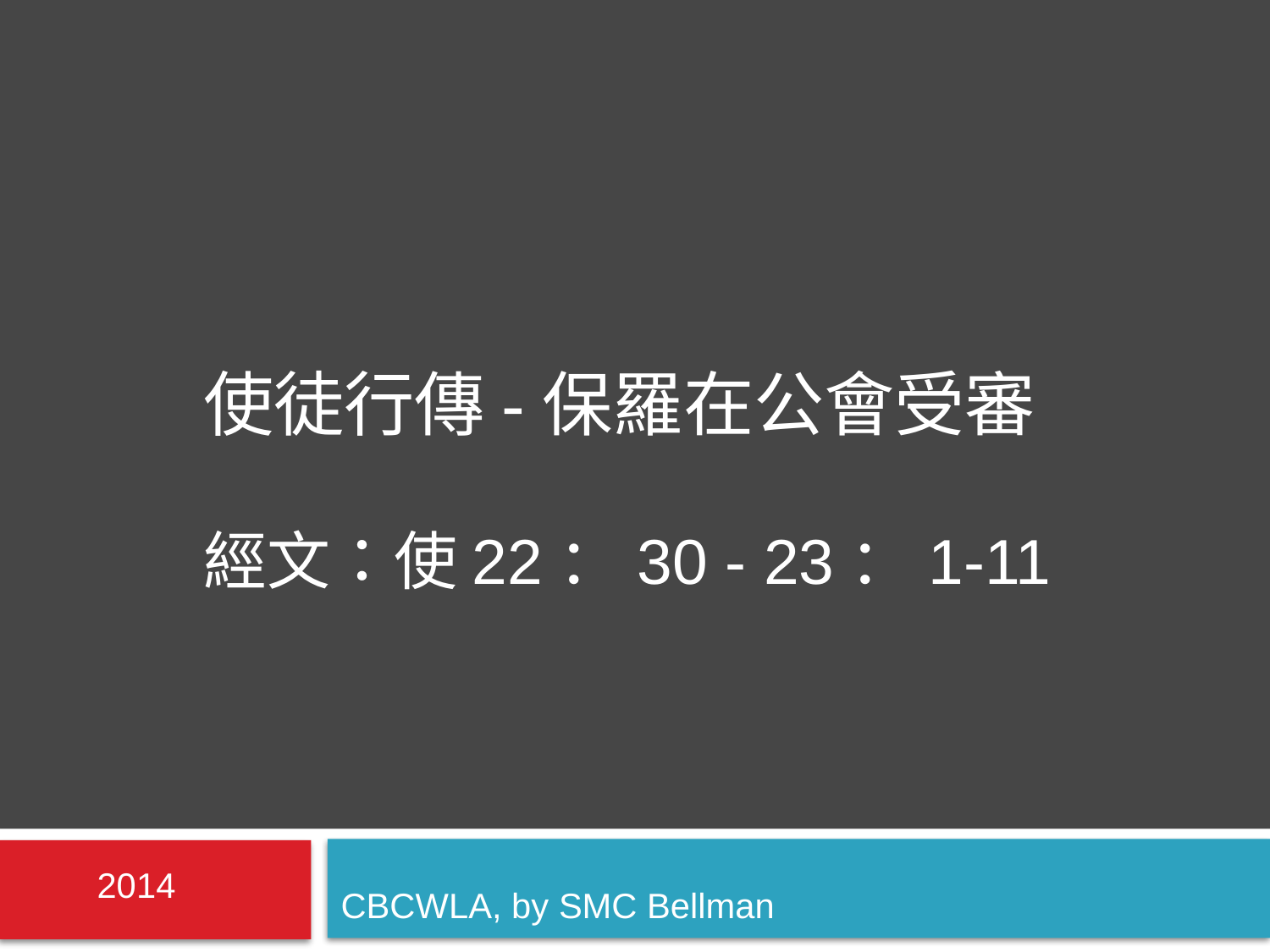

# 使徒行傳-保羅在公會受審 經文：使22：30 - 23：1-11
2014
CBCWLA, by SMC Bellman